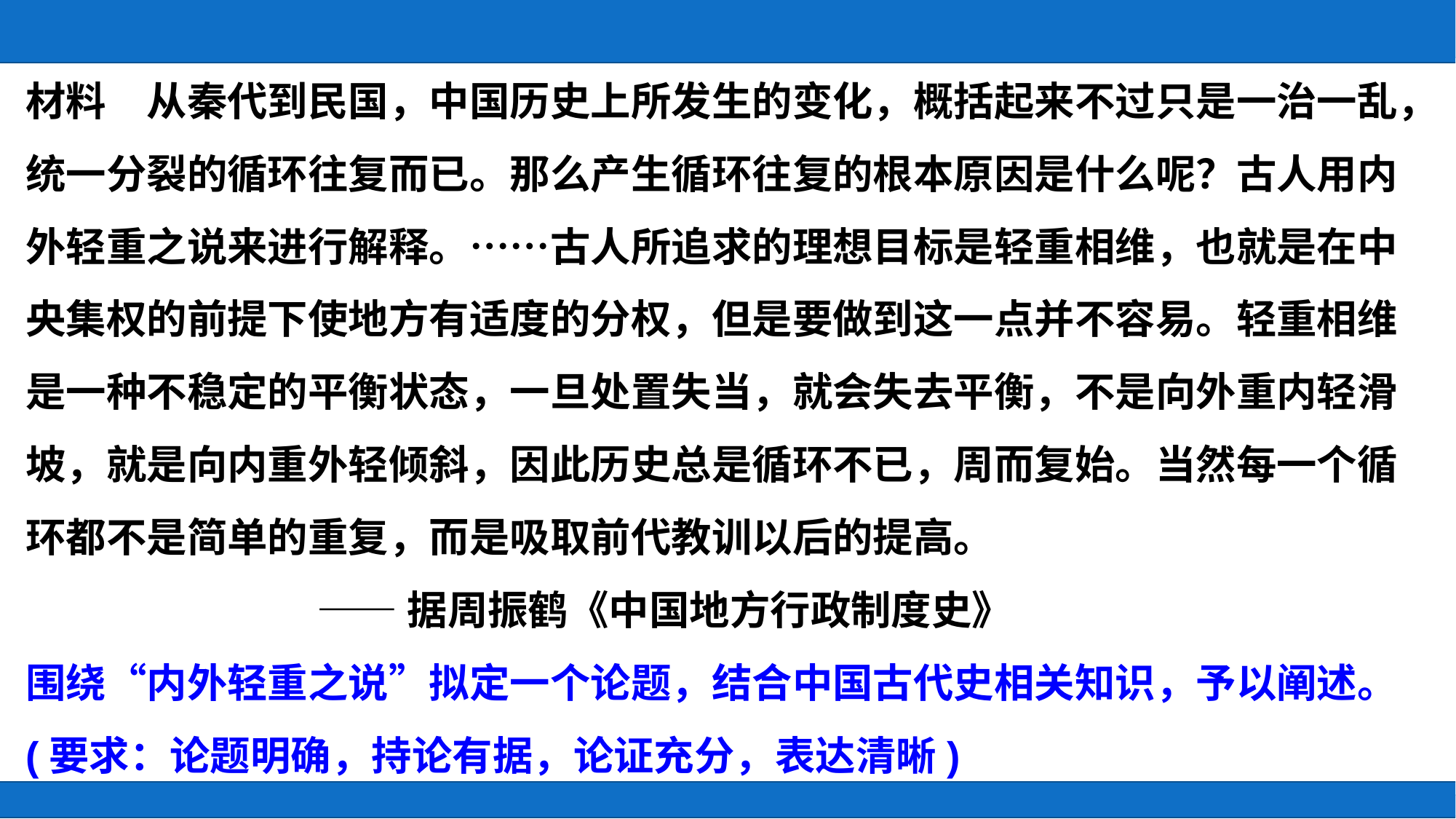

材料　从秦代到民国，中国历史上所发生的变化，概括起来不过只是一治一乱，统一分裂的循环往复而已。那么产生循环往复的根本原因是什么呢？古人用内外轻重之说来进行解释。……古人所追求的理想目标是轻重相维，也就是在中央集权的前提下使地方有适度的分权，但是要做到这一点并不容易。轻重相维是一种不稳定的平衡状态，一旦处置失当，就会失去平衡，不是向外重内轻滑坡，就是向内重外轻倾斜，因此历史总是循环不已，周而复始。当然每一个循环都不是简单的重复，而是吸取前代教训以后的提高。
                                ——据周振鹤《中国地方行政制度史》
围绕“内外轻重之说”拟定一个论题，结合中国古代史相关知识，予以阐述。(要求：论题明确，持论有据，论证充分，表达清晰)